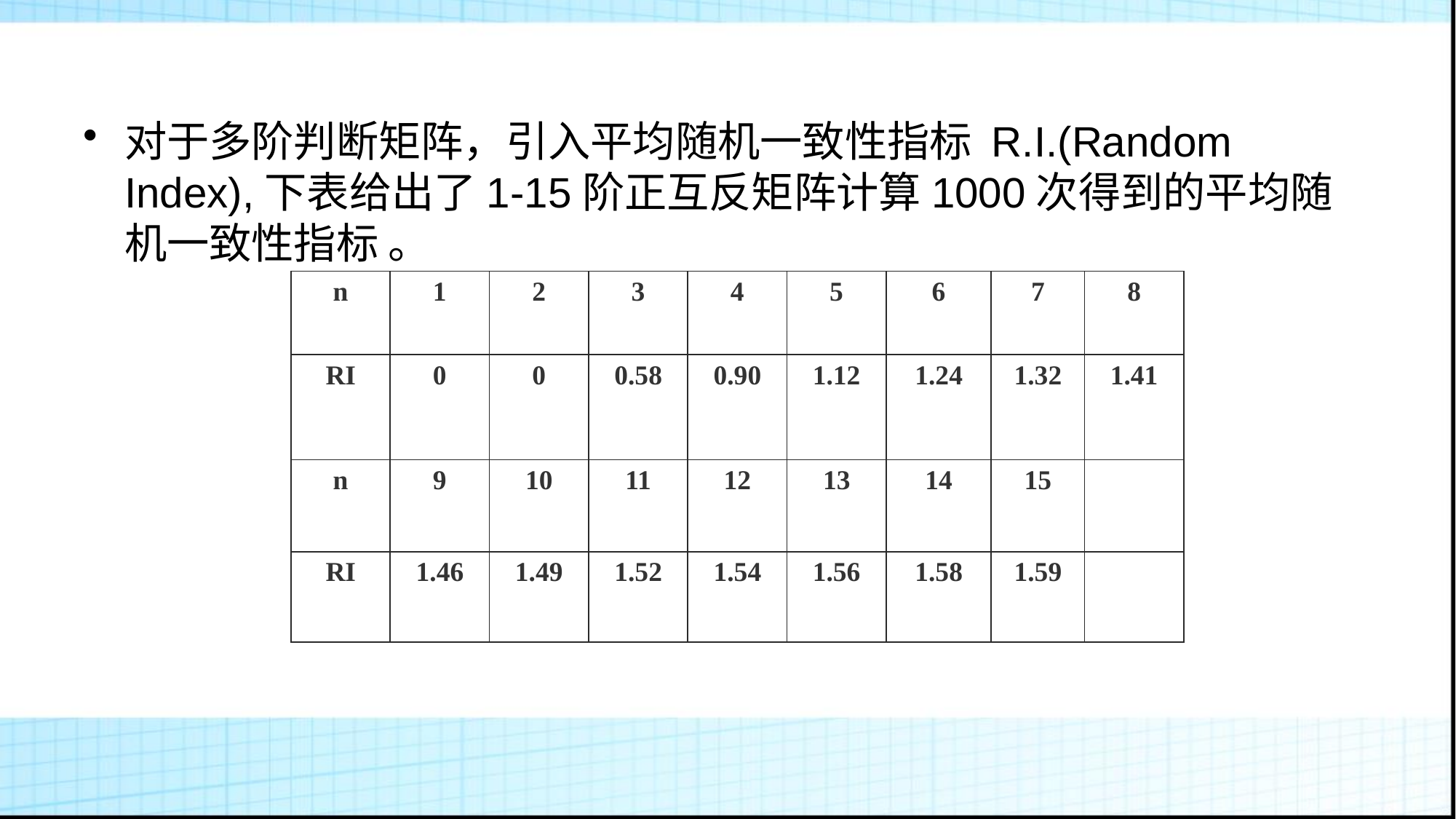

对于多阶判断矩阵，引入平均随机一致性指标 R.I.(Random    Index),下表给出了1-15阶正互反矩阵计算1000次得到的平均随机一致性指标 。

| n | 1 | 2 | 3 | 4 | 5 | 6 | 7 | 8 |
| --- | --- | --- | --- | --- | --- | --- | --- | --- |
| RI | 0 | 0 | 0.58 | 0.90 | 1.12 | 1.24 | 1.32 | 1.41 |
| n | 9 | 10 | 11 | 12 | 13 | 14 | 15 |  |
| RI | 1.46 | 1.49 | 1.52 | 1.54 | 1.56 | 1.58 | 1.59 |  |